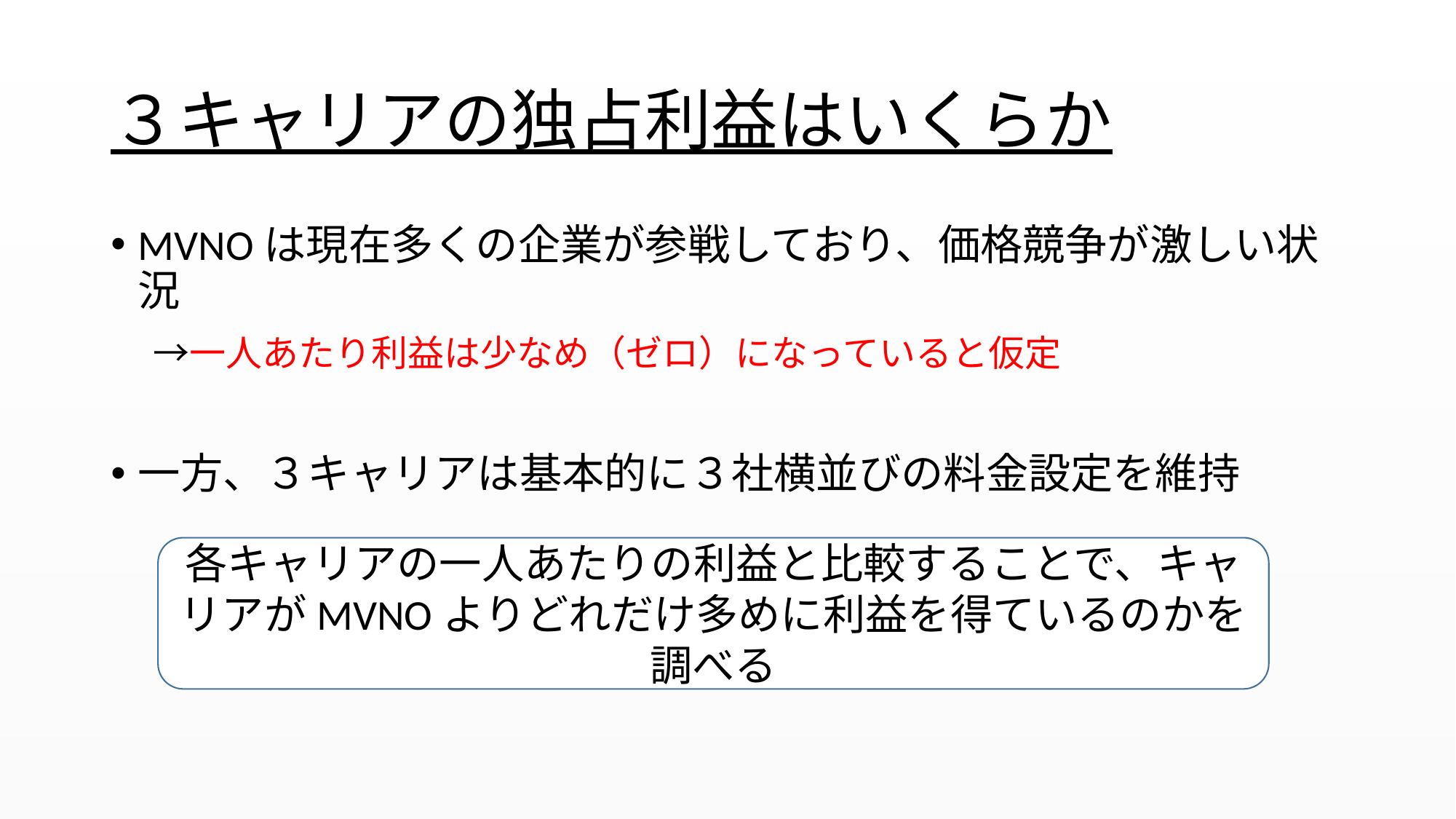

# ３キャリアの独占利益はいくらか
MVNOは現在多くの企業が参戦しており、価格競争が激しい状況
　→一人あたり利益は少なめ（ゼロ）になっていると仮定

一方、３キャリアは基本的に３社横並びの料金設定を維持
各キャリアの一人あたりの利益と比較することで、キャリアがMVNOよりどれだけ多めに利益を得ているのかを調べる